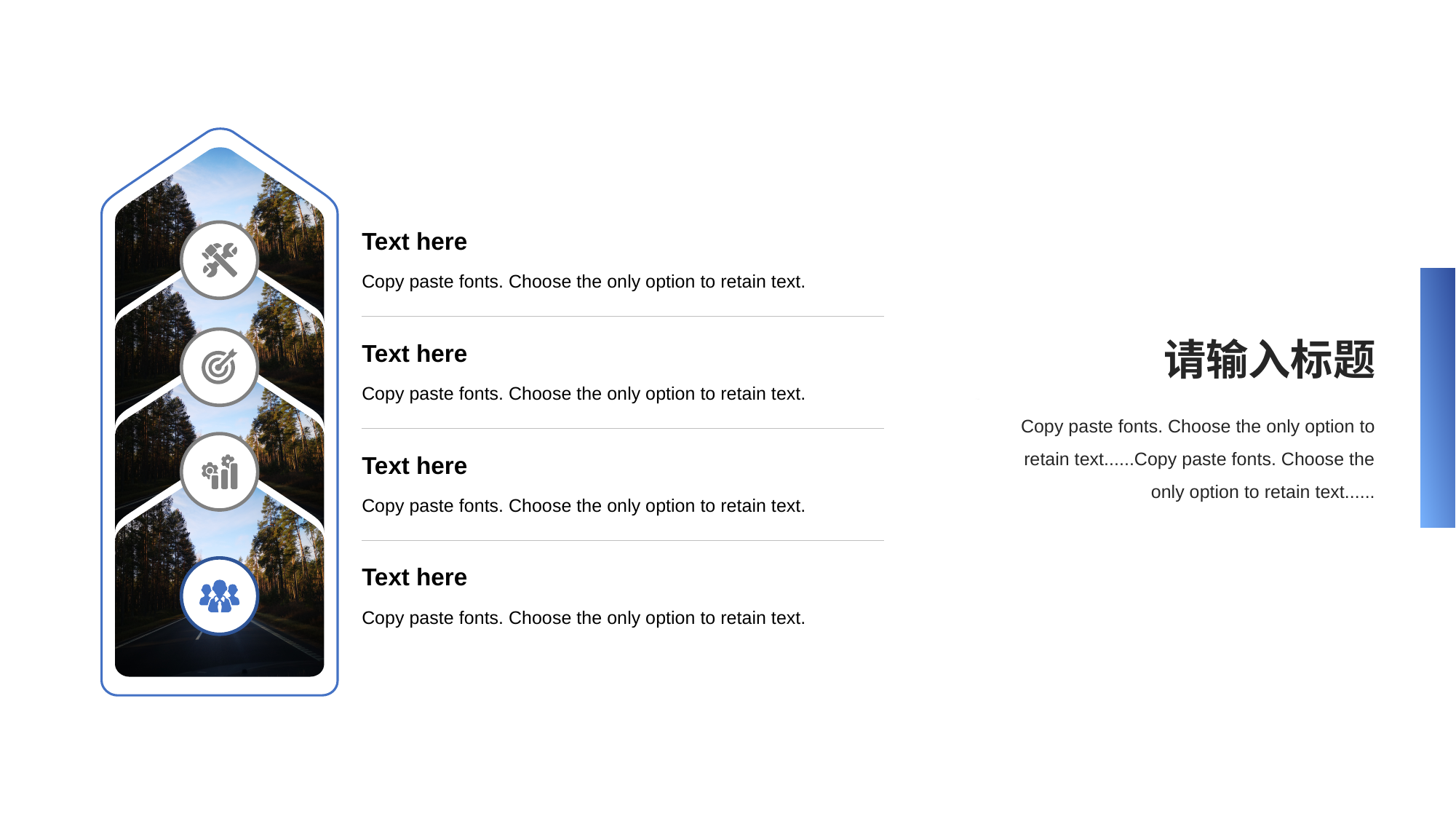

Text here
Copy paste fonts. Choose the only option to retain text.

Text here
Copy paste fonts. Choose the only option to retain text.
请输入标题

Copy paste fonts. Choose the only option to retain text......Copy paste fonts. Choose the only option to retain text......

Text here
Copy paste fonts. Choose the only option to retain text.

Text here
Copy paste fonts. Choose the only option to retain text.